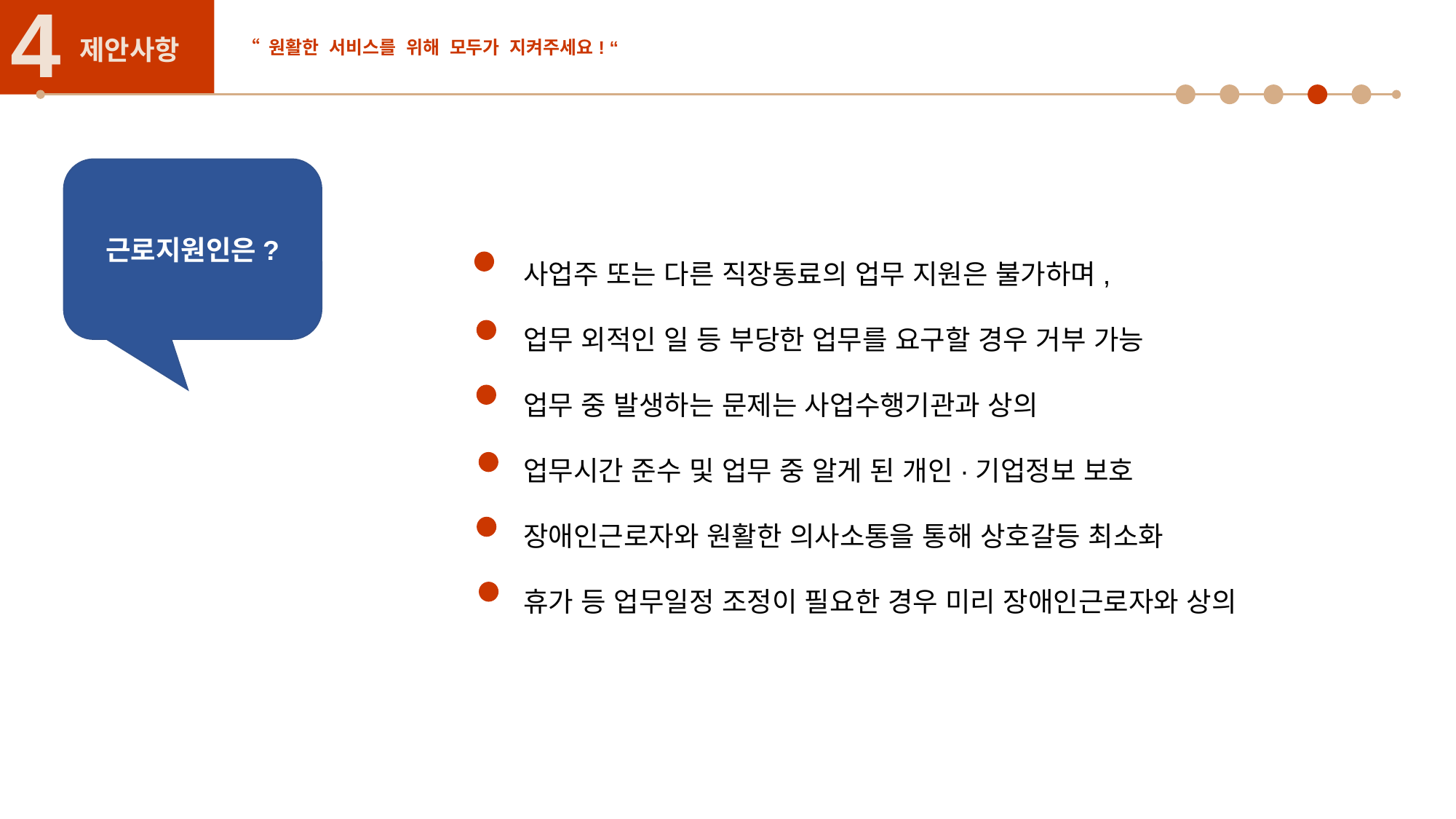

4

제안사항
“ 원활한  서비스를  위해  모두가  지켜주세요! “

근로지원인은?
사업주 또는 다른 직장동료의 업무 지원은 불가하며,
업무 외적인 일 등 부당한 업무를 요구할 경우 거부 가능
업무 중 발생하는 문제는 사업수행기관과 상의
업무시간 준수 및 업무 중 알게 된 개인·기업정보 보호
장애인근로자와 원활한 의사소통을 통해 상호갈등 최소화
휴가 등 업무일정 조정이 필요한 경우 미리 장애인근로자와 상의